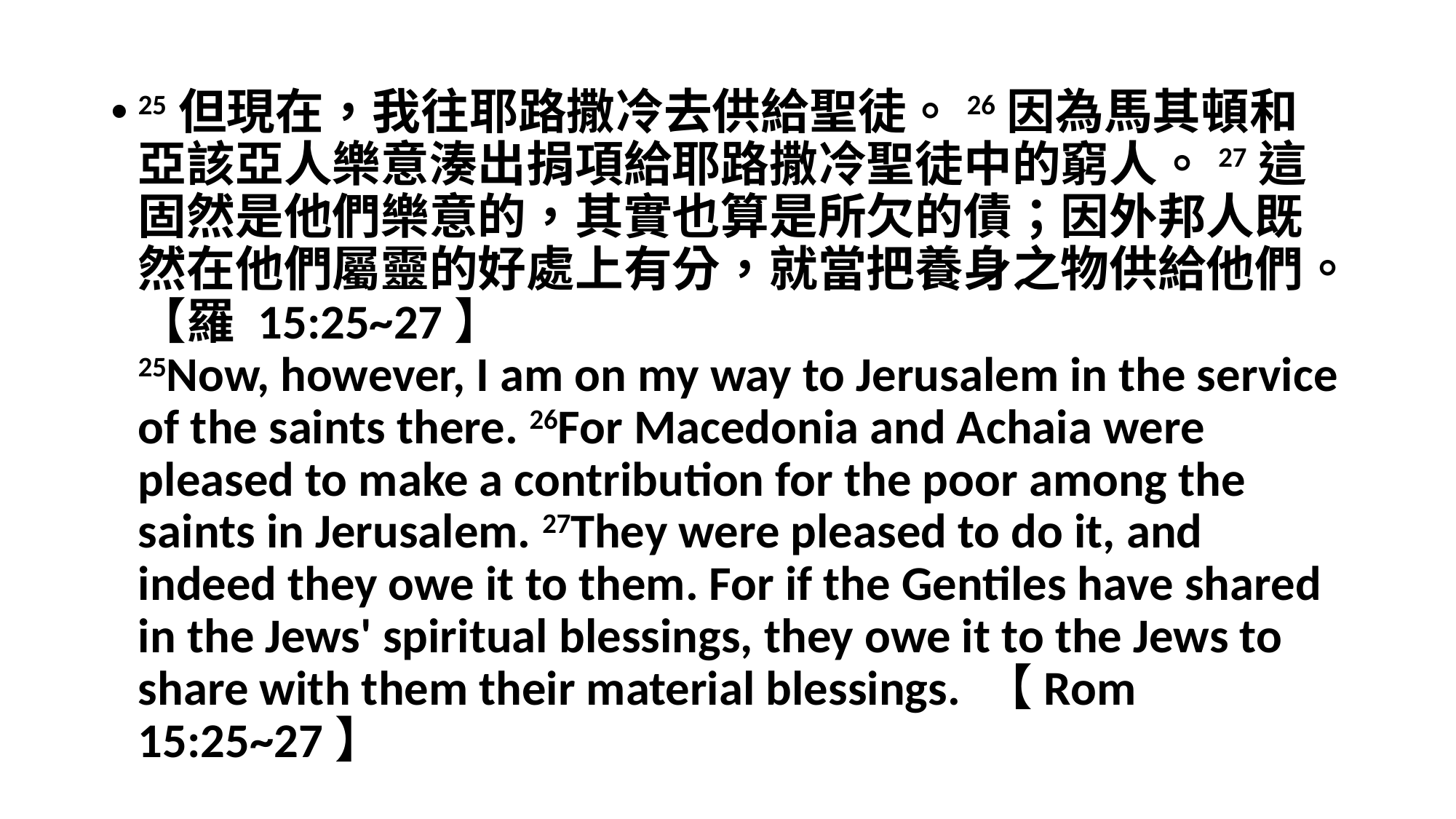

#
25但現在，我往耶路撒冷去供給聖徒。26因為馬其頓和亞該亞人樂意湊出捐項給耶路撒冷聖徒中的窮人。27這固然是他們樂意的，其實也算是所欠的債；因外邦人既然在他們屬靈的好處上有分，就當把養身之物供給他們。【羅 15:25~27】
25Now, however, I am on my way to Jerusalem in the service of the saints there. 26For Macedonia and Achaia were pleased to make a contribution for the poor among the saints in Jerusalem. 27They were pleased to do it, and indeed they owe it to them. For if the Gentiles have shared in the Jews' spiritual blessings, they owe it to the Jews to share with them their material blessings. 【Rom 15:25~27】